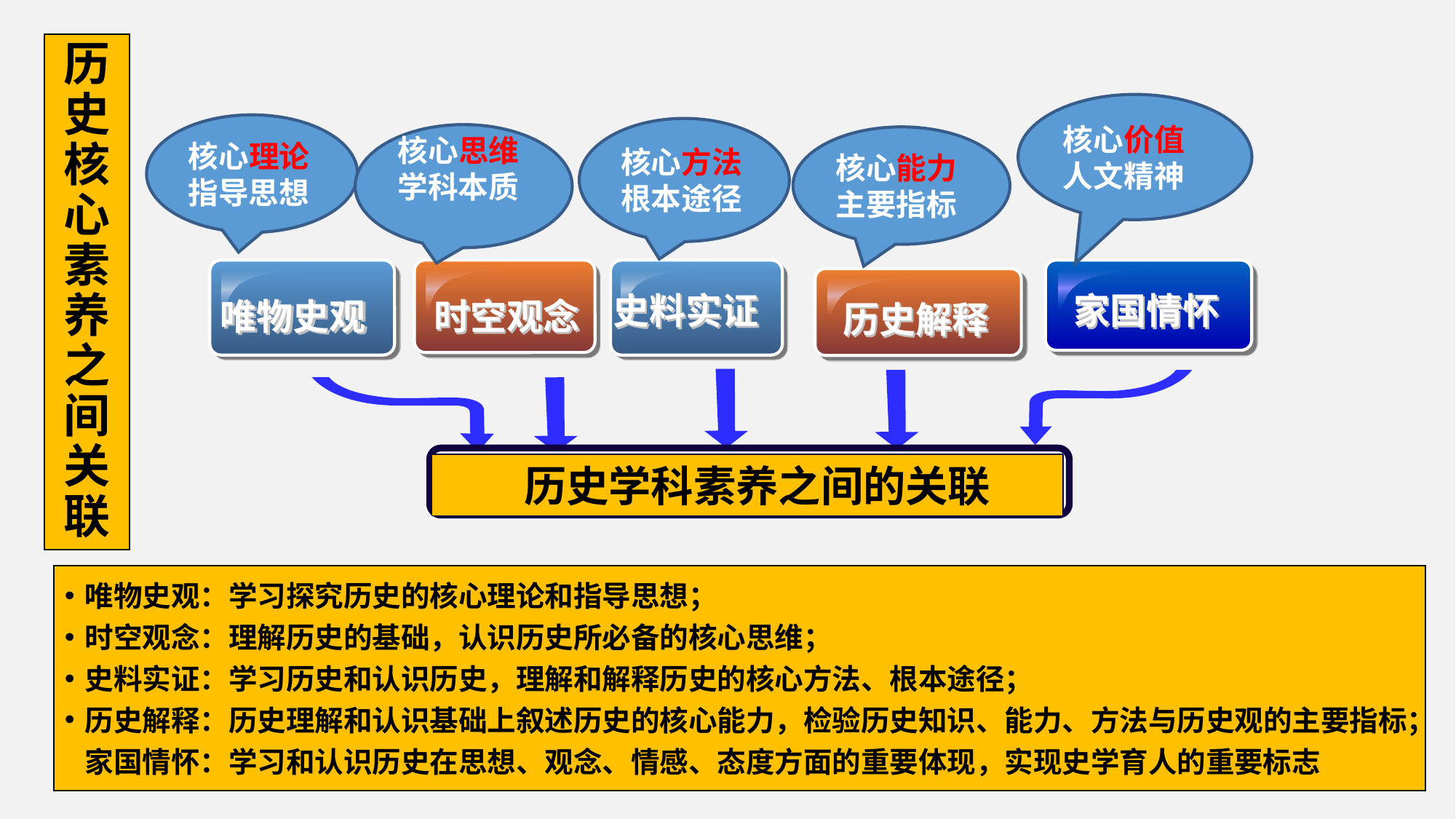

# 历史核心素养之间关联

核心价值
人文精神

核心理论
指导思想
核心方法
根本途径

核心思维
学科本质

核心能力
主要指标

唯物史观

时空观念

史料实证

家国情怀

历史解释

 历史学科素养之间的关联
唯物史观：学习探究历史的核心理论和指导思想；
时空观念：理解历史的基础，认识历史所必备的核心思维；
史料实证：学习历史和认识历史，理解和解释历史的核心方法、根本途径；
历史解释：历史理解和认识基础上叙述历史的核心能力，检验历史知识、能力、方法与历史观的主要指标；家国情怀：学习和认识历史在思想、观念、情感、态度方面的重要体现，实现史学育人的重要标志